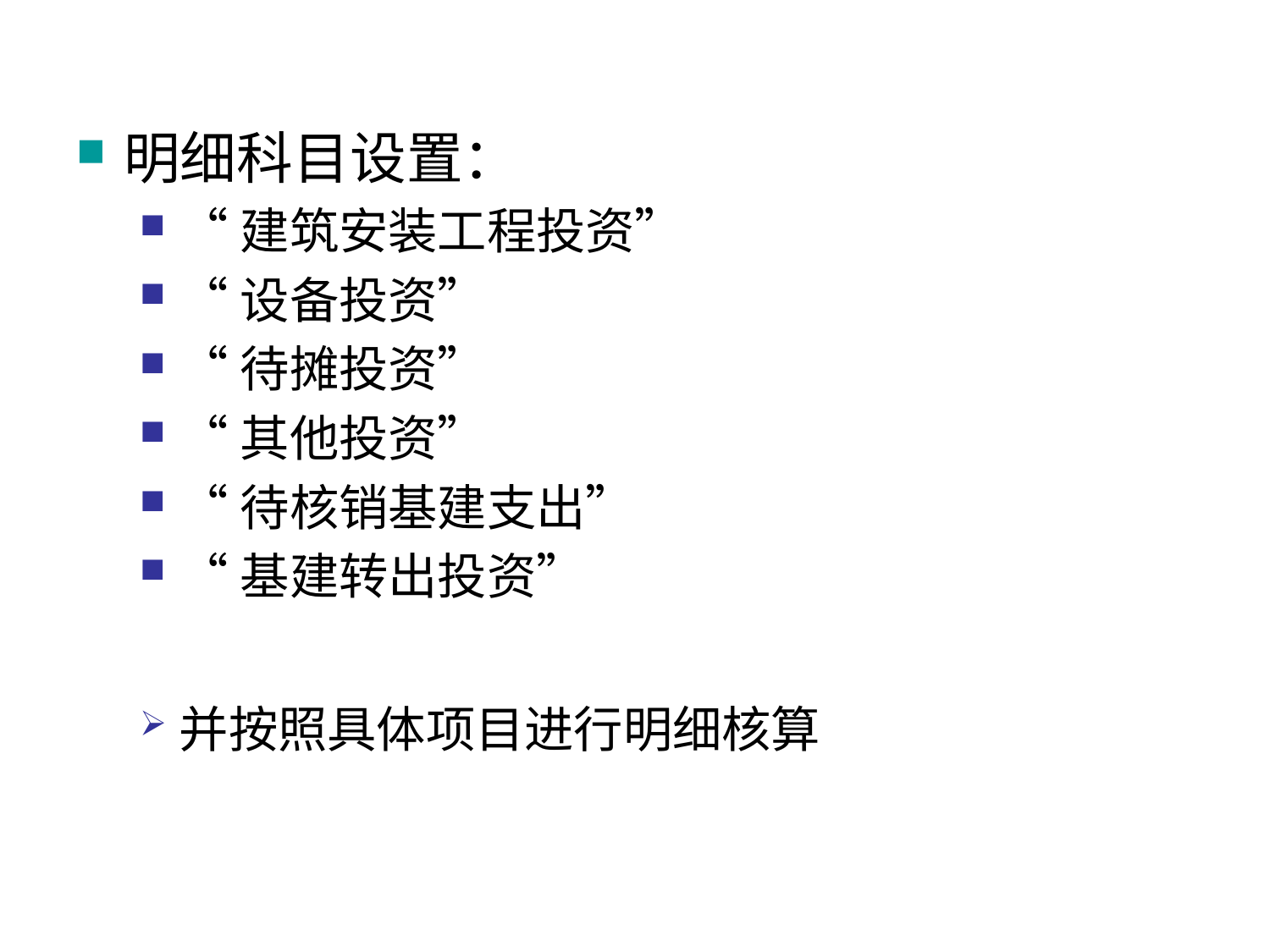

明细科目设置：
“建筑安装工程投资”
“设备投资”
“待摊投资”
“其他投资”
“待核销基建支出”
“基建转出投资”

并按照具体项目进行明细核算
141